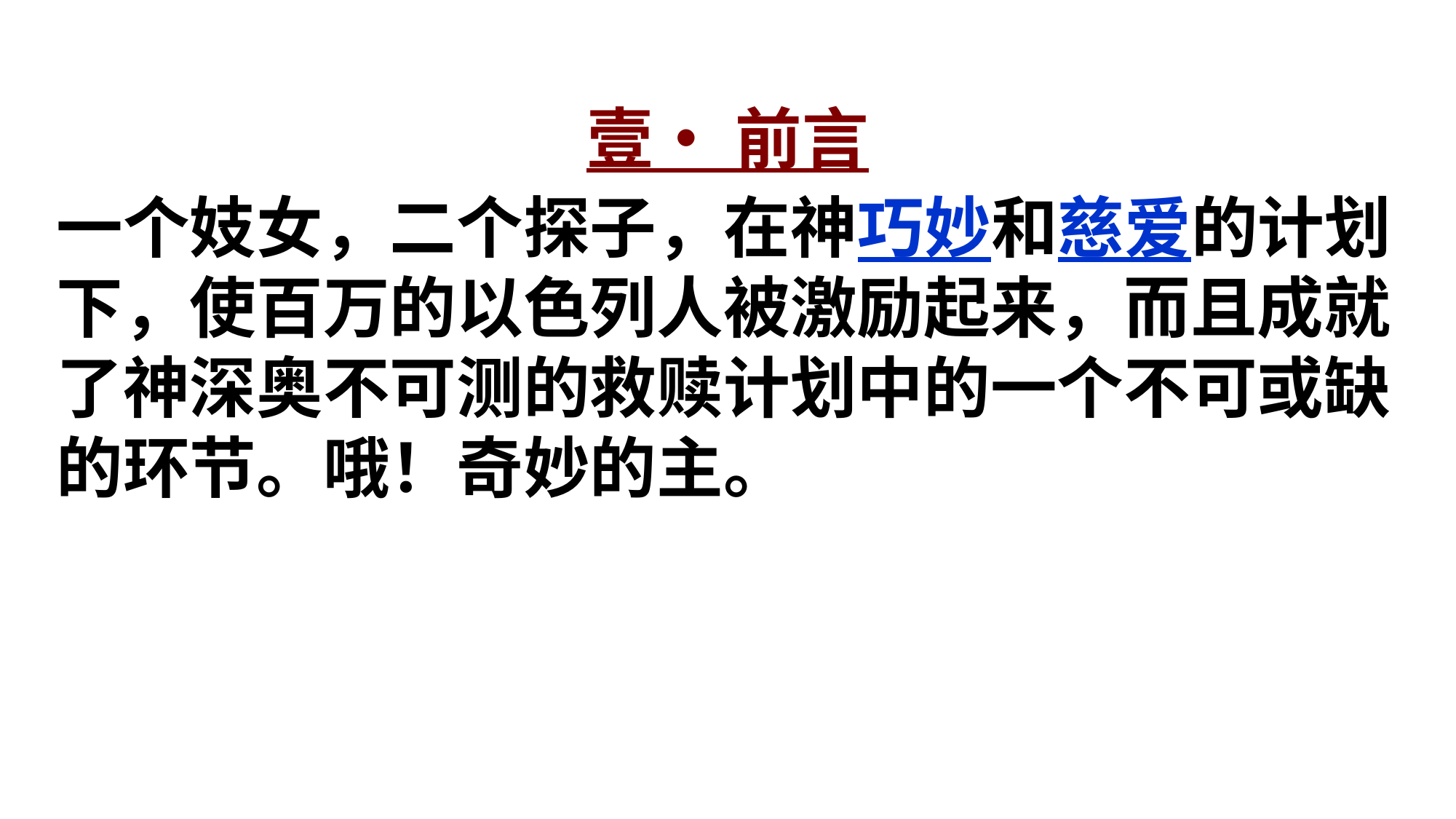

壹‧ 前言
一个妓女，二个探子，在神巧妙和慈爱的计划下，使百万的以色列人被激励起来，而且成就了神深奥不可测的救赎计划中的一个不可或缺的环节。哦！奇妙的主。